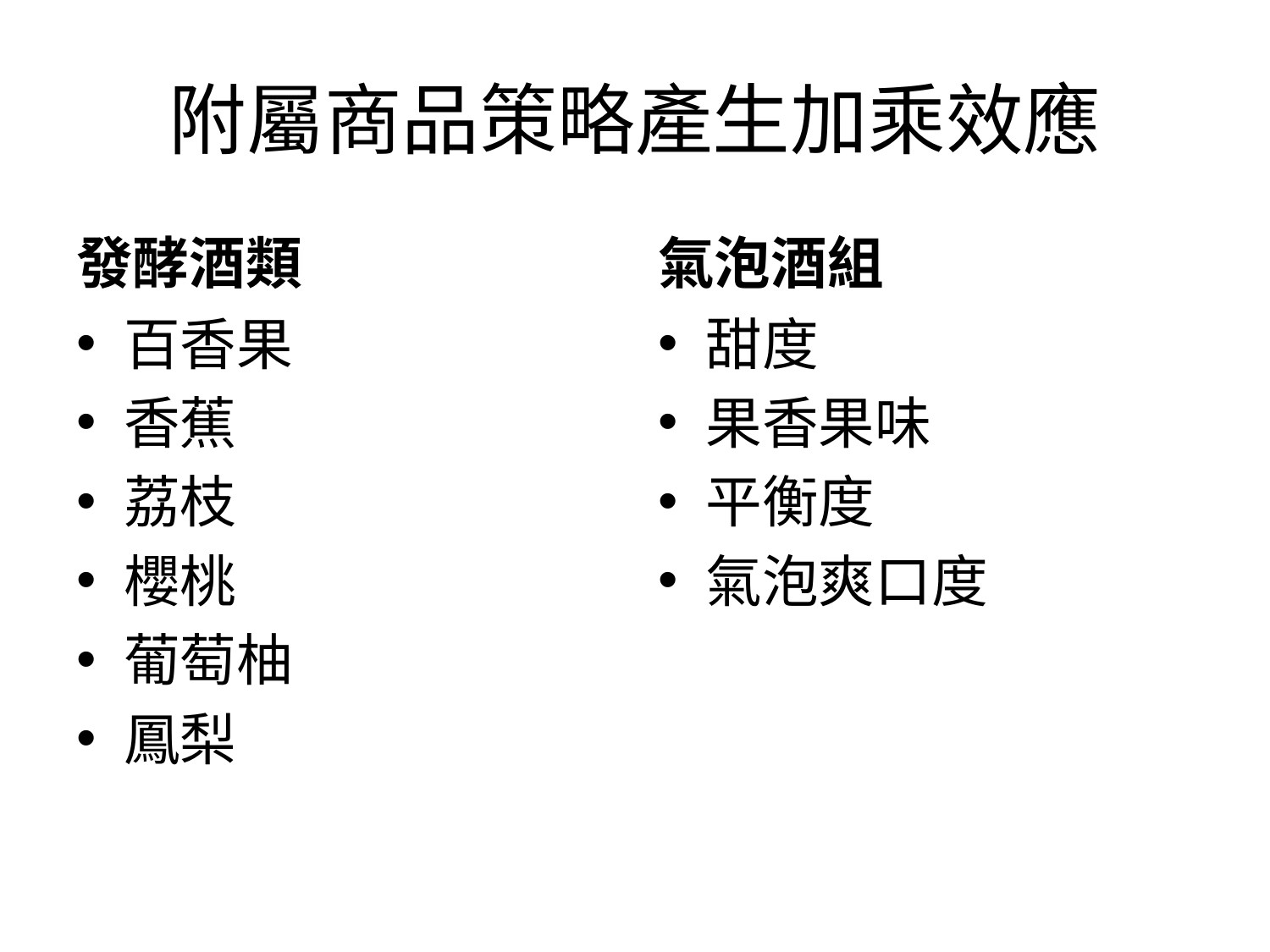

# 附屬商品策略產生加乘效應
發酵酒類
氣泡酒組
百香果
香蕉
荔枝
櫻桃
葡萄柚
鳳梨
甜度
果香果味
平衡度
氣泡爽口度